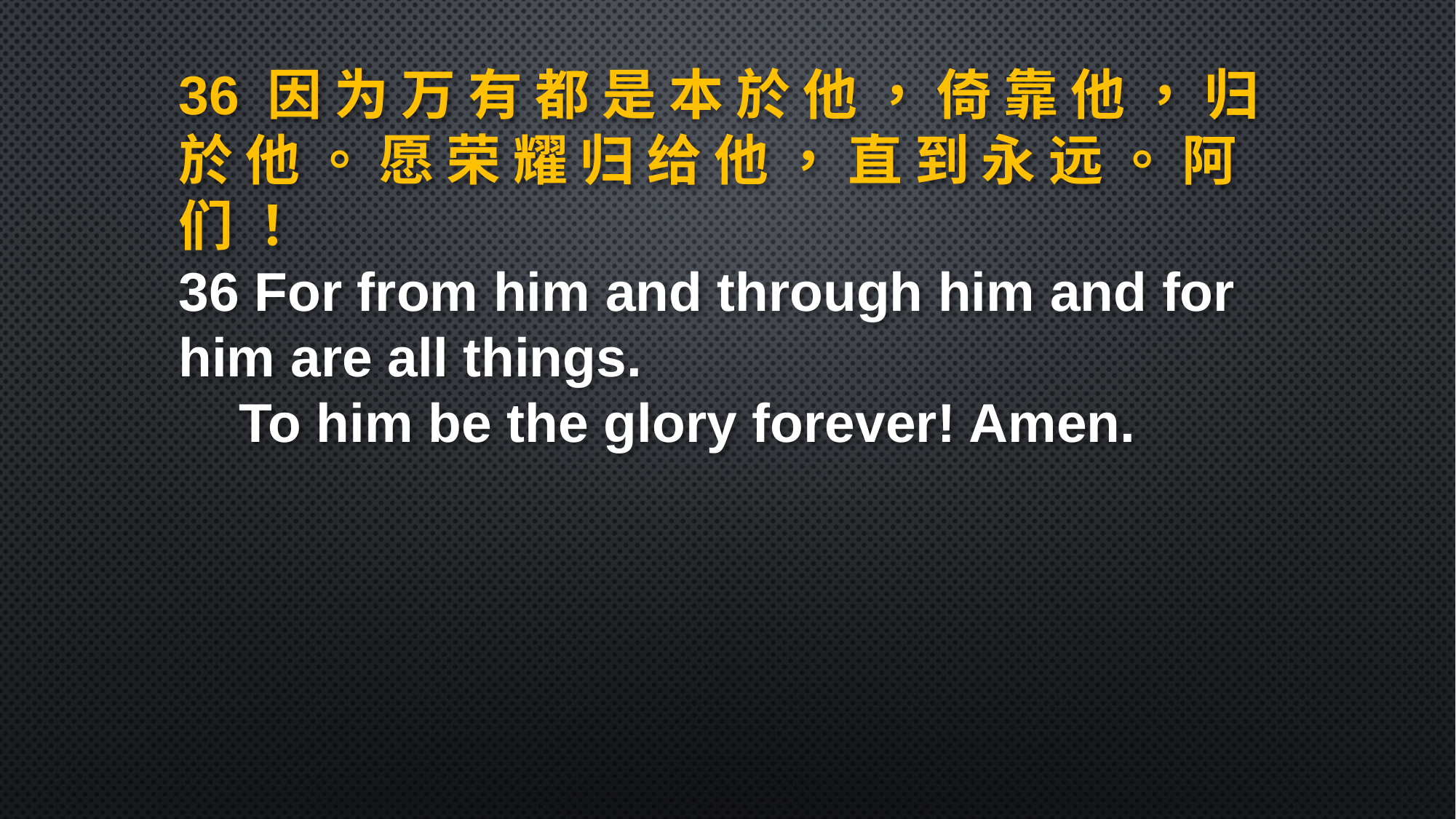

36 因 为 万 有 都 是 本 於 他 ， 倚 靠 他 ， 归 於 他 。 愿 荣 耀 归 给 他 ， 直 到 永 远 。 阿 们 ！
36 For from him and through him and for him are all things.
    To him be the glory forever! Amen.